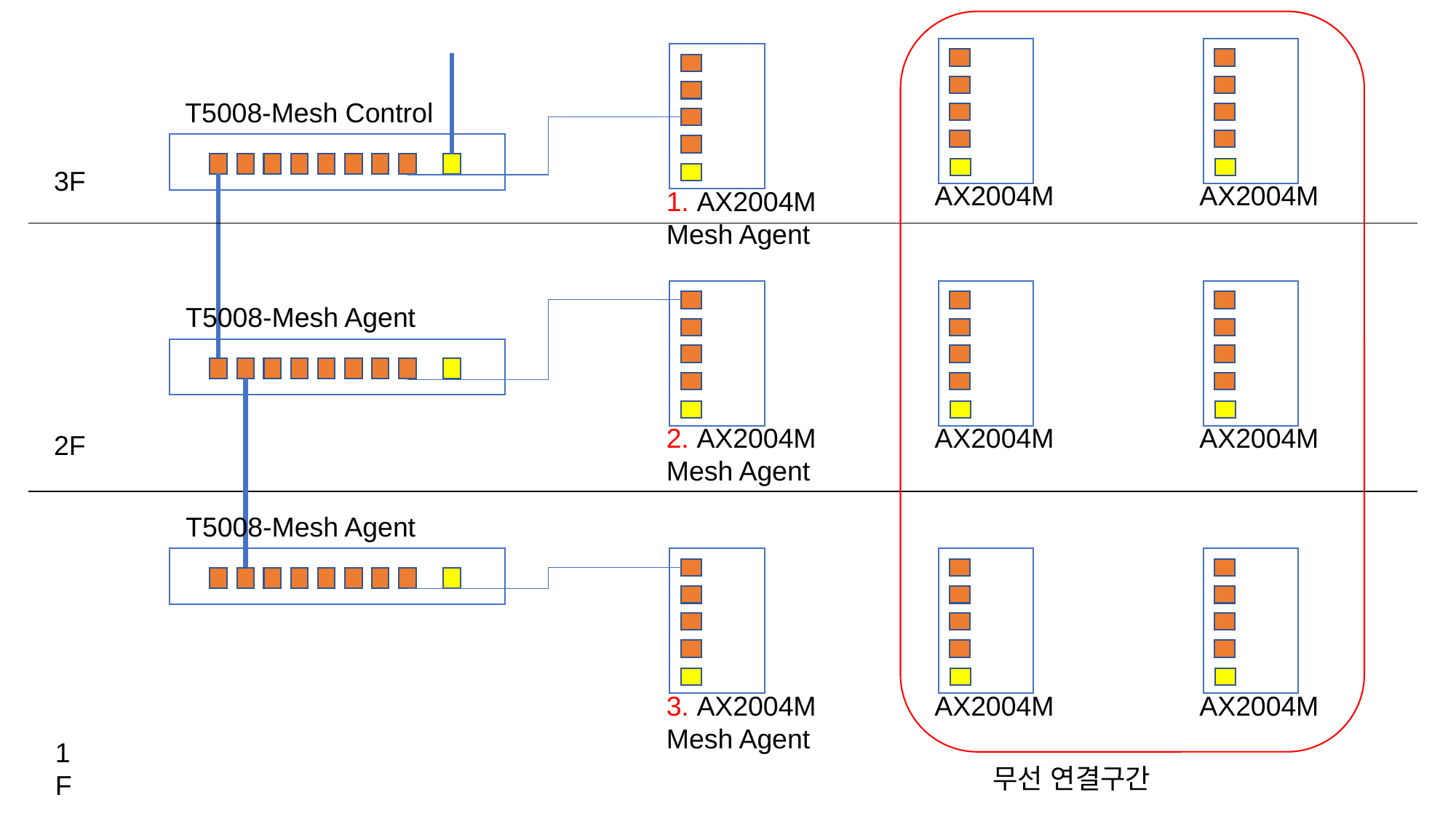

AX2004M

AX2004M

1. AX2004M
Mesh Agent
T5008-Mesh Control

3F

2. AX2004M
Mesh Agent

AX2004M

AX2004M
T5008-Mesh Agent

2F
T5008-Mesh Agent

3. AX2004M
Mesh Agent

AX2004M

AX2004M
1F
무선 연결구간